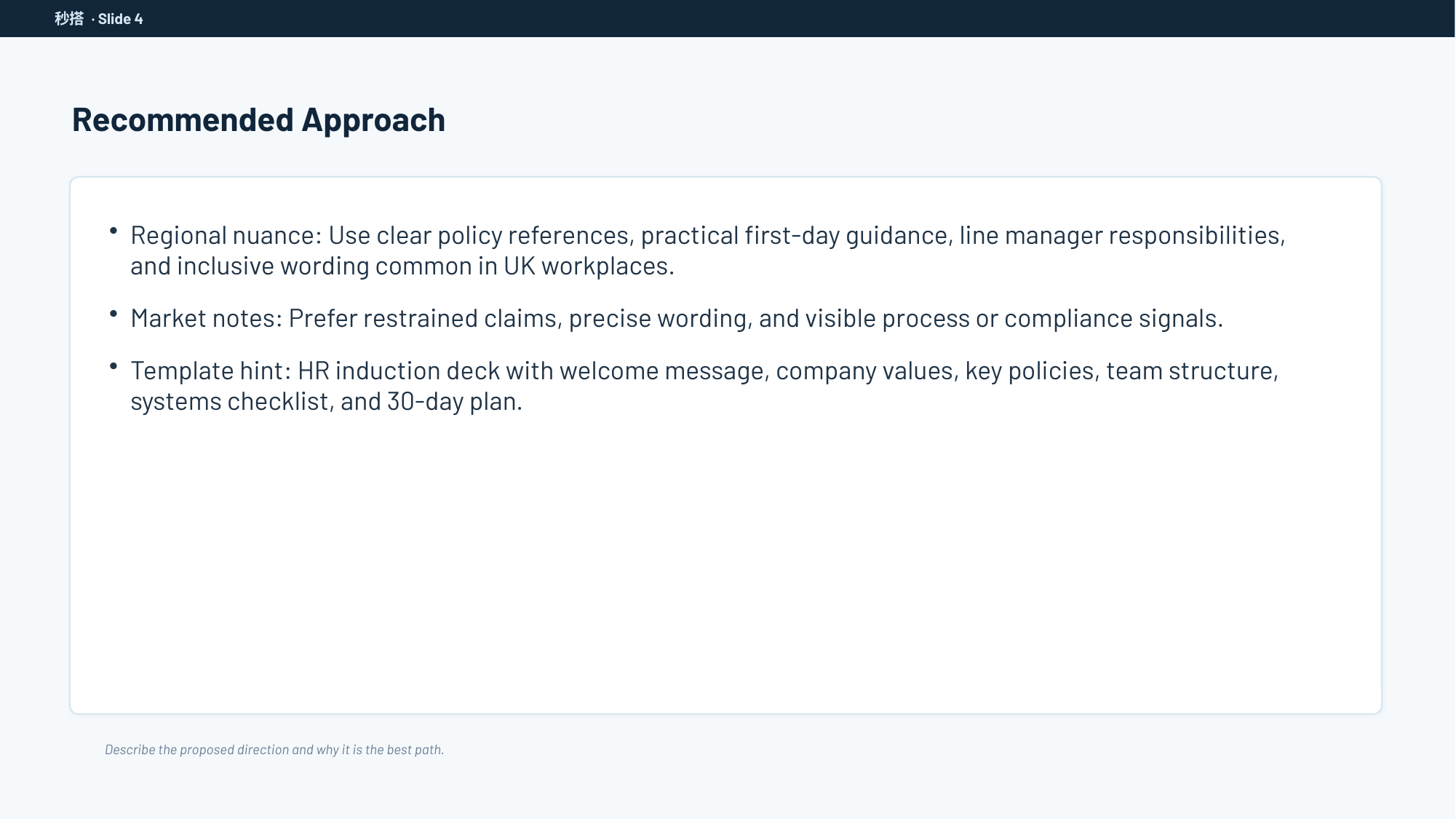

秒搭 · Slide 4
Recommended Approach

Regional nuance: Use clear policy references, practical first-day guidance, line manager responsibilities, and inclusive wording common in UK workplaces.
Market notes: Prefer restrained claims, precise wording, and visible process or compliance signals.
Template hint: HR induction deck with welcome message, company values, key policies, team structure, systems checklist, and 30-day plan.
Describe the proposed direction and why it is the best path.